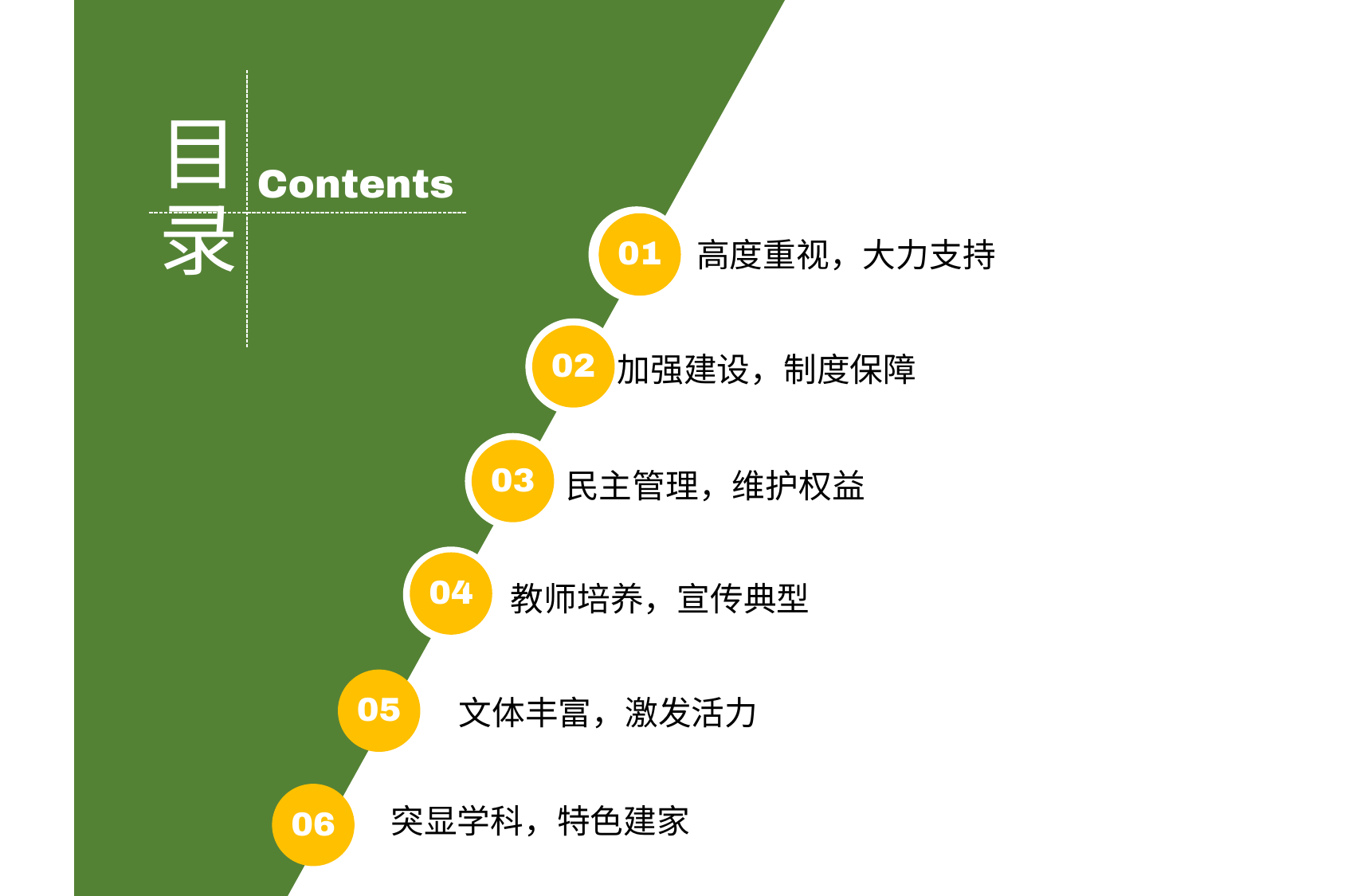

目录
Contents

高度重视，大力支持
01

02
加强建设，制度保障

03
民主管理，维护权益

04
教师培养，宣传典型
05
文体丰富，激发活力
突显学科，特色建家
06